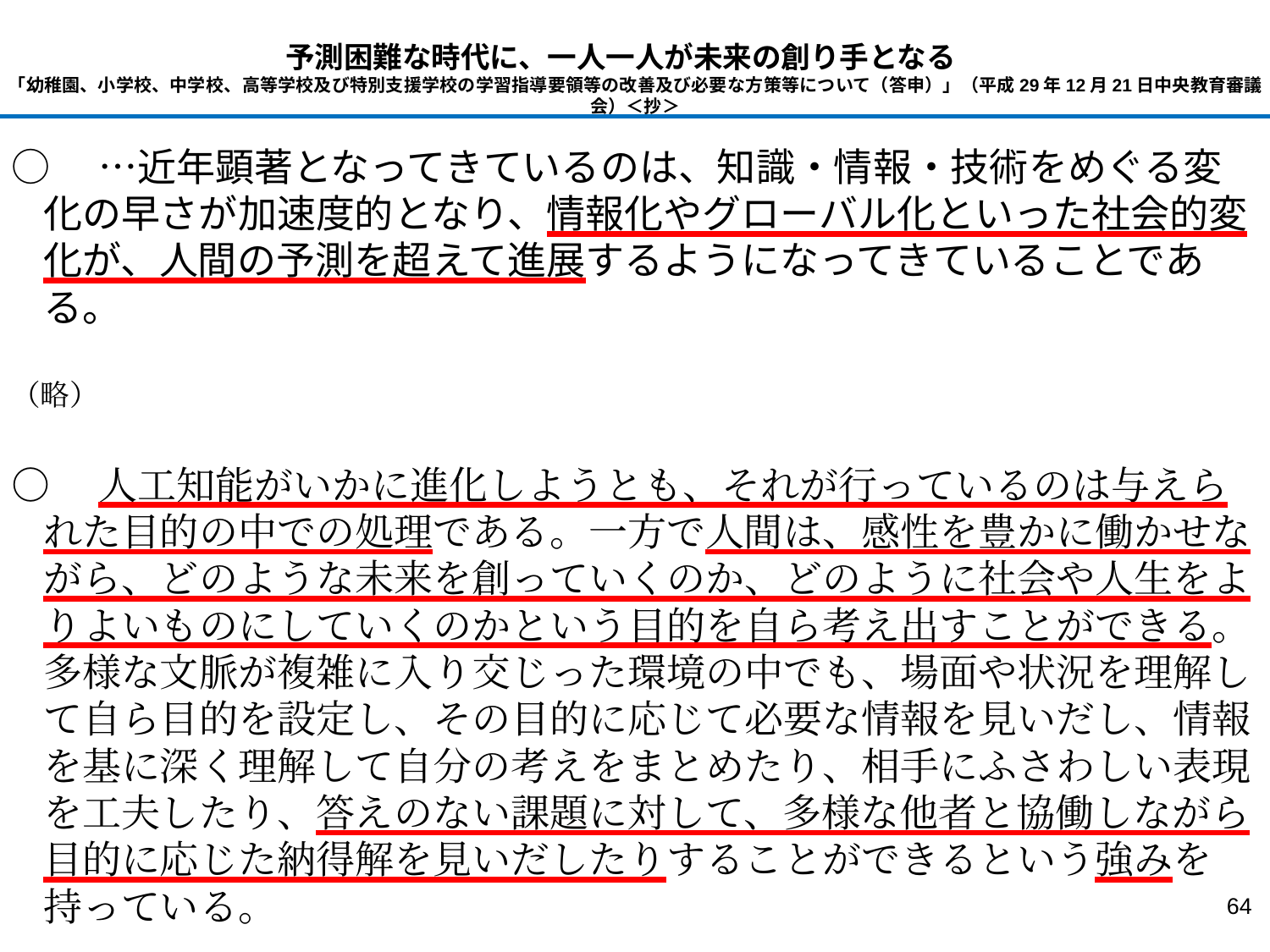

予測困難な時代に、一人一人が未来の創り手となる
「幼稚園、小学校、中学校、高等学校及び特別支援学校の学習指導要領等の改善及び必要な方策等について（答申）」（平成29年12月21日中央教育審議会）＜抄＞
○　…近年顕著となってきているのは、知識・情報・技術をめぐる変化の早さが加速度的となり、情報化やグローバル化といった社会的変化が、人間の予測を超えて進展するようになってきていることである。

（略）

○　人工知能がいかに進化しようとも、それが行っているのは与えられた目的の中での処理である。一方で人間は、感性を豊かに働かせながら、どのような未来を創っていくのか、どのように社会や人生をよりよいものにしていくのかという目的を自ら考え出すことができる。多様な文脈が複雑に入り交じった環境の中でも、場面や状況を理解して自ら目的を設定し、その目的に応じて必要な情報を見いだし、情報を基に深く理解して自分の考えをまとめたり、相手にふさわしい表現を工夫したり、答えのない課題に対して、多様な他者と協働しながら目的に応じた納得解を見いだしたりすることができるという強みを持っている。
64